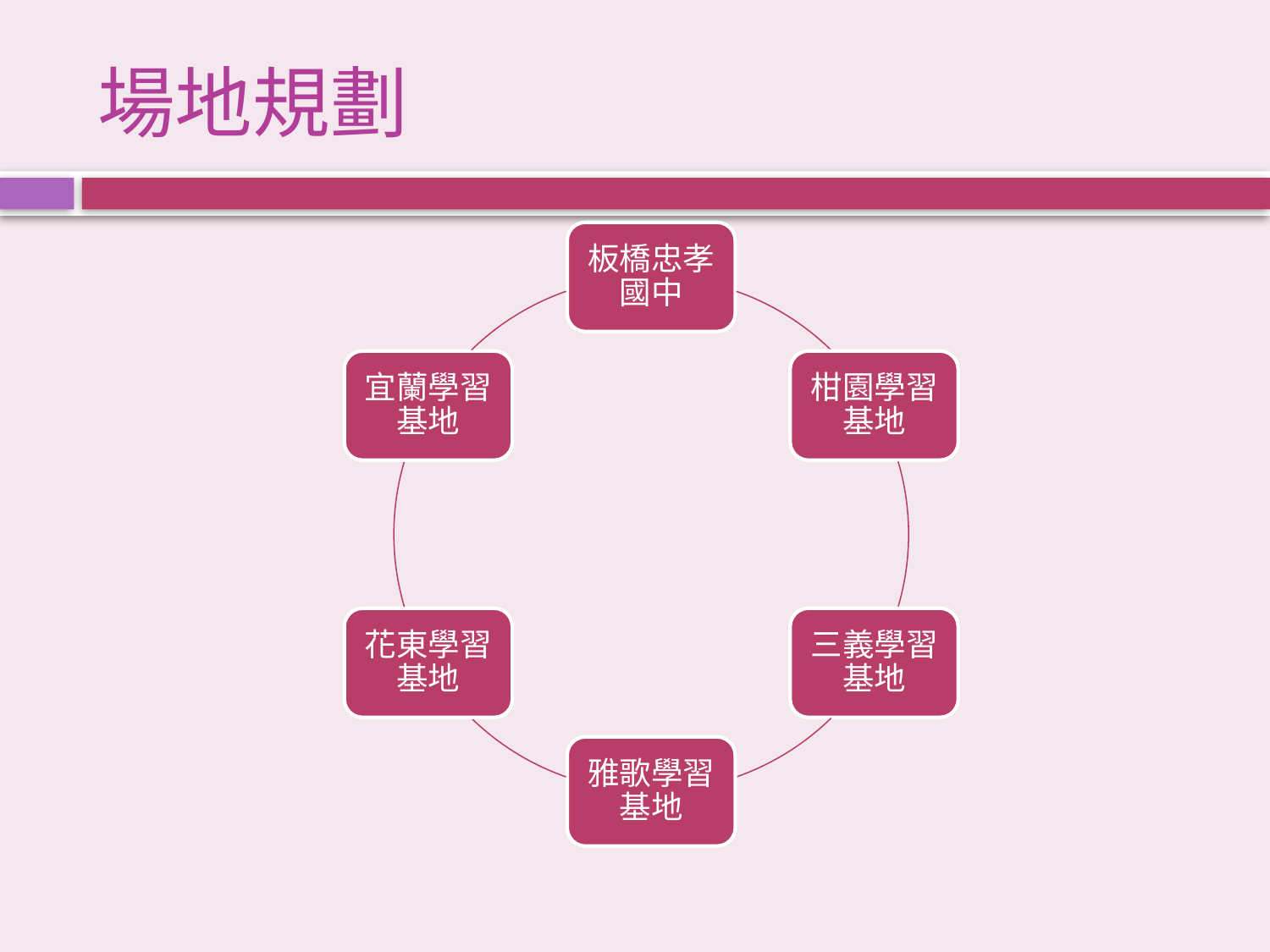

# 場地規劃
板橋忠孝國中
柑園學習基地
三義學習基地
雅歌學習基地
花東學習基地
宜蘭學習基地